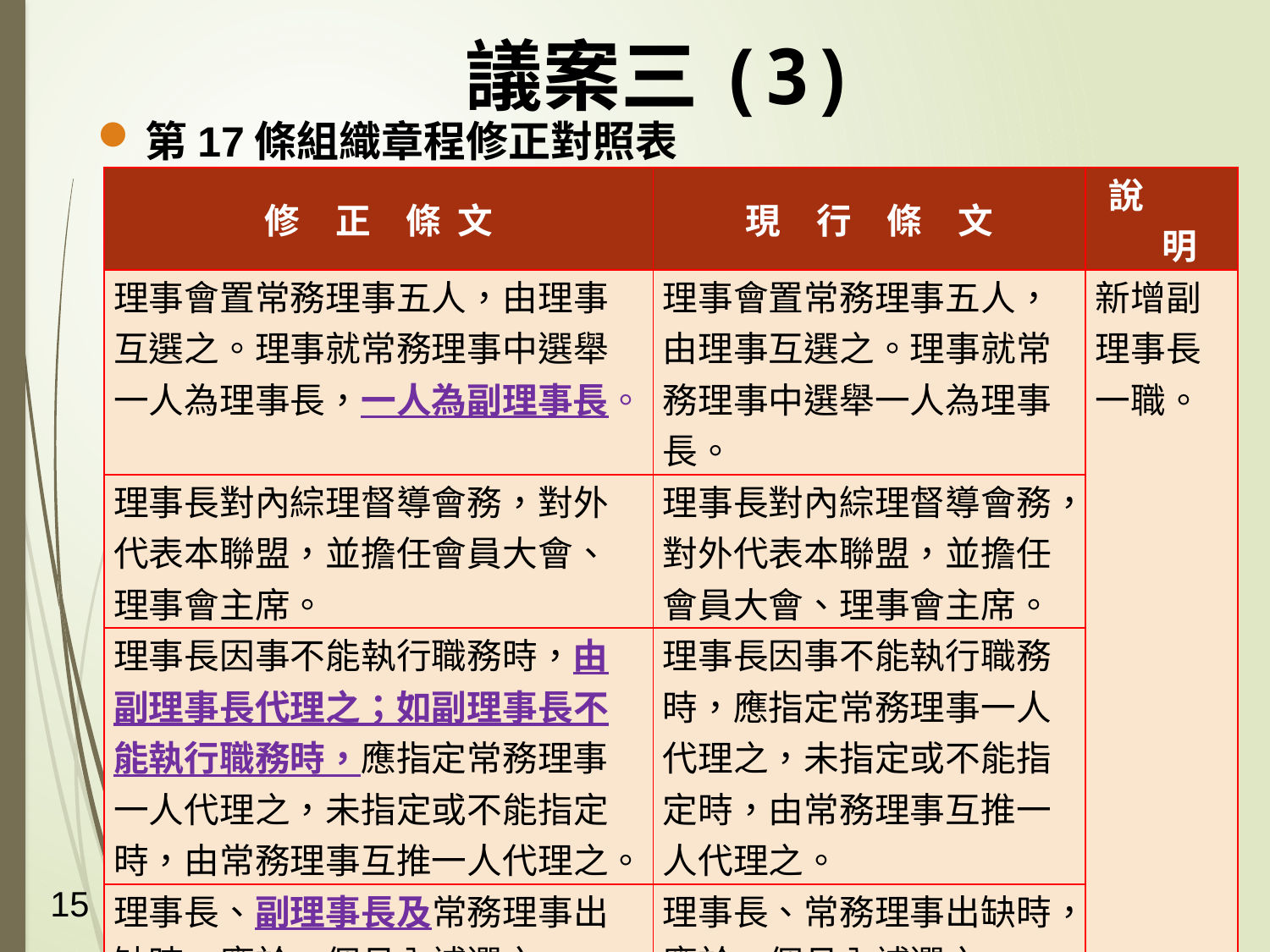

# 議案三(3)
第17條組織章程修正對照表

| 修　正　條 文 | 現　行　條　文 | 說　　　明 |
| --- | --- | --- |
| 理事會置常務理事五人，由理事互選之。理事就常務理事中選舉一人為理事長，一人為副理事長。 | 理事會置常務理事五人，由理事互選之。理事就常務理事中選舉一人為理事長。 | 新增副理事長一職。 |
| 理事長對內綜理督導會務，對外代表本聯盟，並擔任會員大會、理事會主席。 | 理事長對內綜理督導會務，對外代表本聯盟，並擔任會員大會、理事會主席。 |  |
| 理事長因事不能執行職務時，由副理事長代理之；如副理事長不能執行職務時，應指定常務理事一人代理之，未指定或不能指定時，由常務理事互推一人代理之。 | 理事長因事不能執行職務時，應指定常務理事一人代理之，未指定或不能指定時，由常務理事互推一人代理之。 |  |
| 理事長、副理事長及常務理事出缺時，應於一個月內補選之。 | 理事長、常務理事出缺時，應於一個月內補選之。 |  |
15